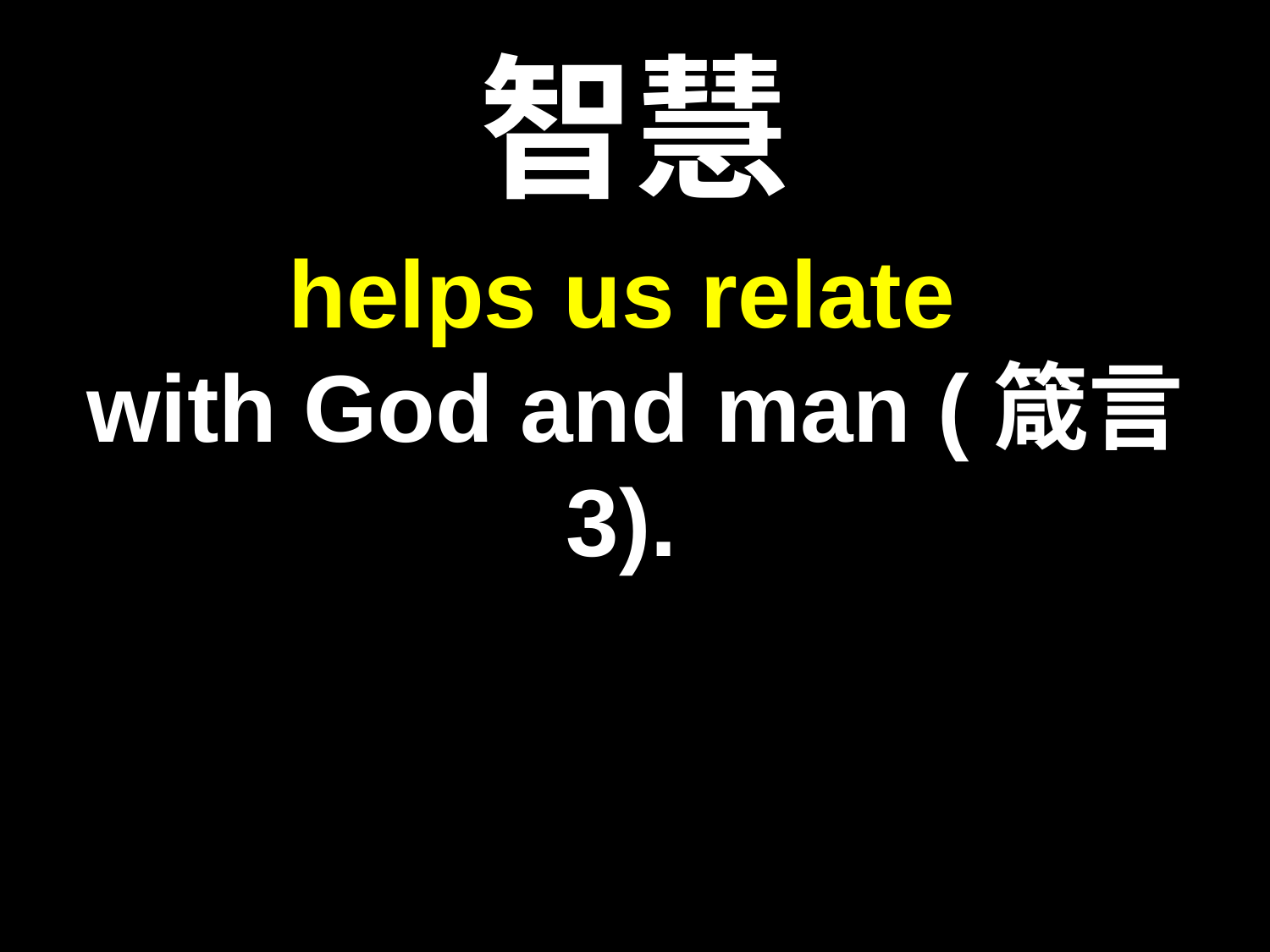

# 智慧
helps us relate
with God and man (箴言 3).